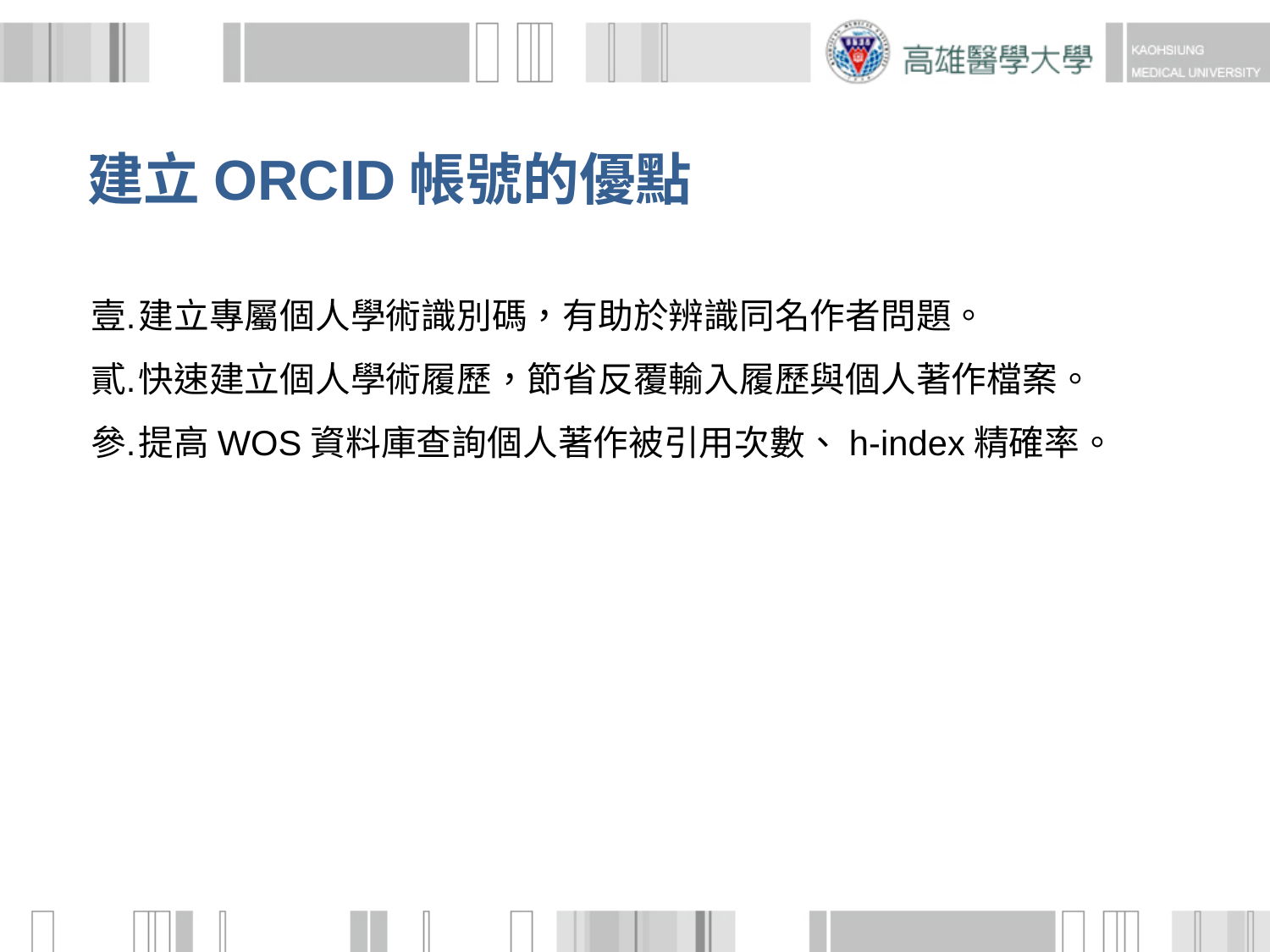

建立ORCID帳號的優點

建立專屬個人學術識別碼，有助於辨識同名作者問題。
快速建立個人學術履歷，節省反覆輸入履歷與個人著作檔案。
提高WOS資料庫查詢個人著作被引用次數、h-index精確率。